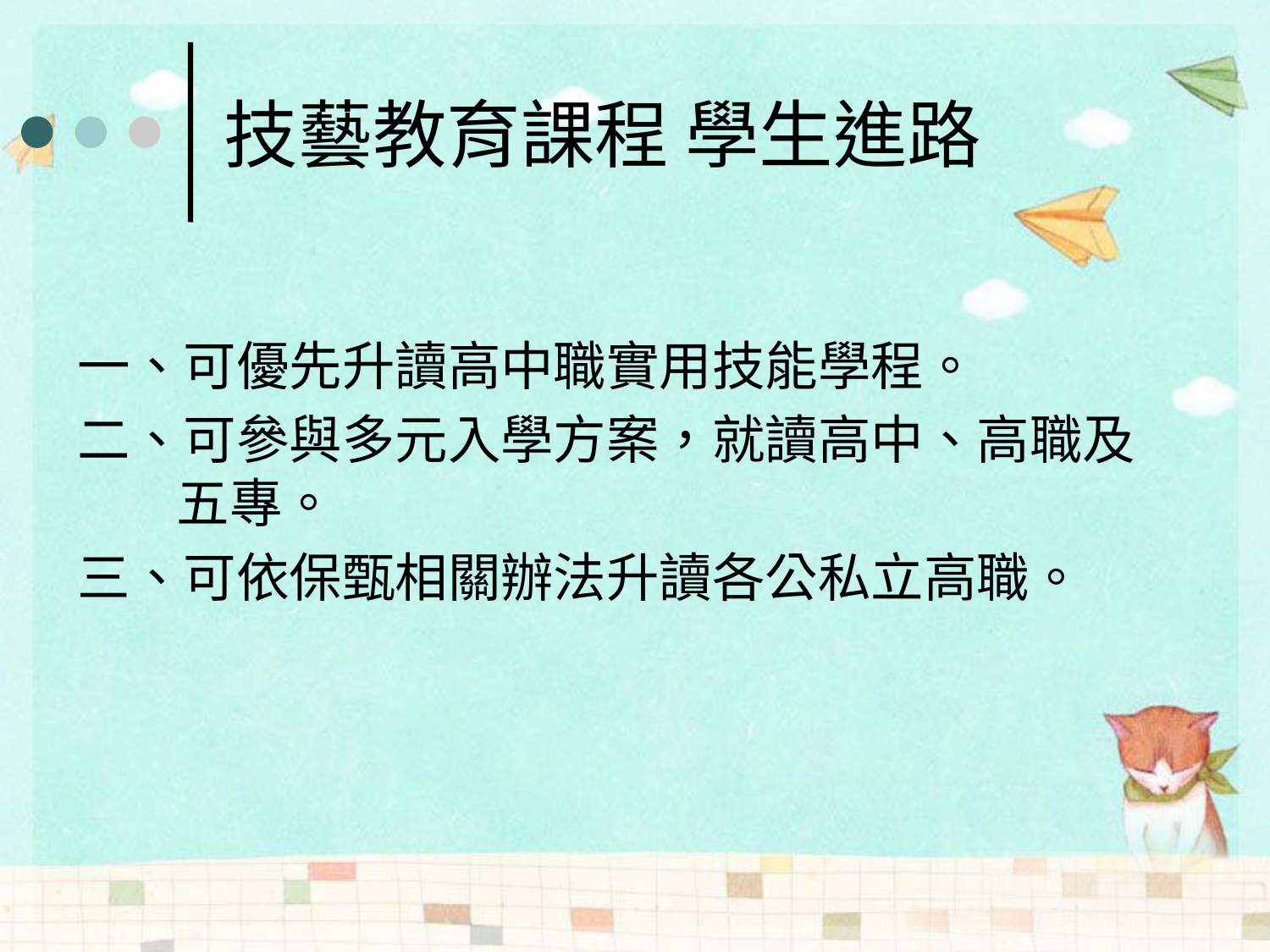

# 技藝教育課程 學生進路
一、可優先升讀高中職實用技能學程。
二、可參與多元入學方案，就讀高中、高職及五專。
三、可依保甄相關辦法升讀各公私立高職。